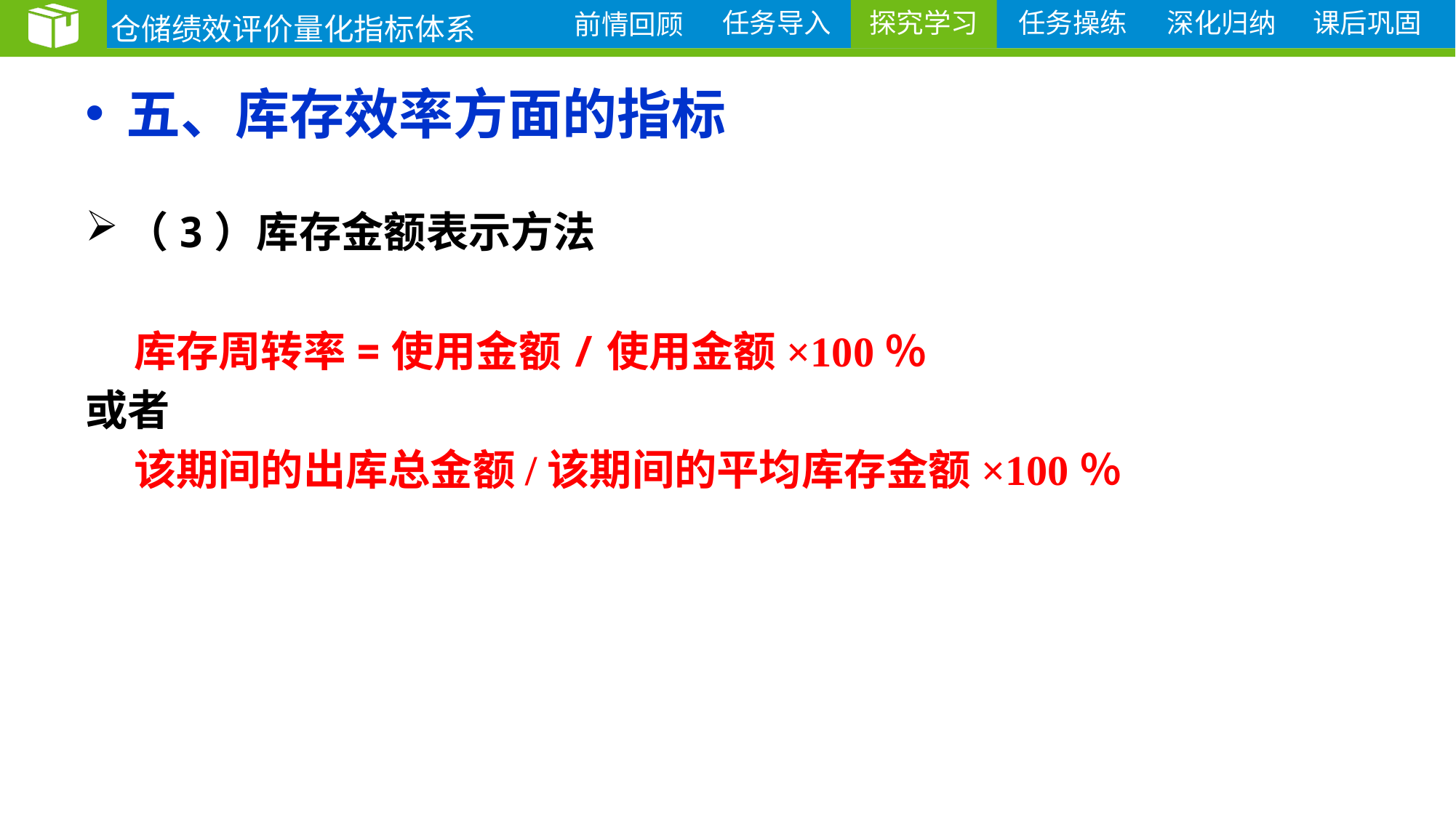

仓储绩效评价量化指标体系
探究学习
# 五、库存效率方面的指标
（3）库存金额表示方法

    库存周转率=使用金额/使用金额×100％
或者
    该期间的出库总金额/该期间的平均库存金额×100％